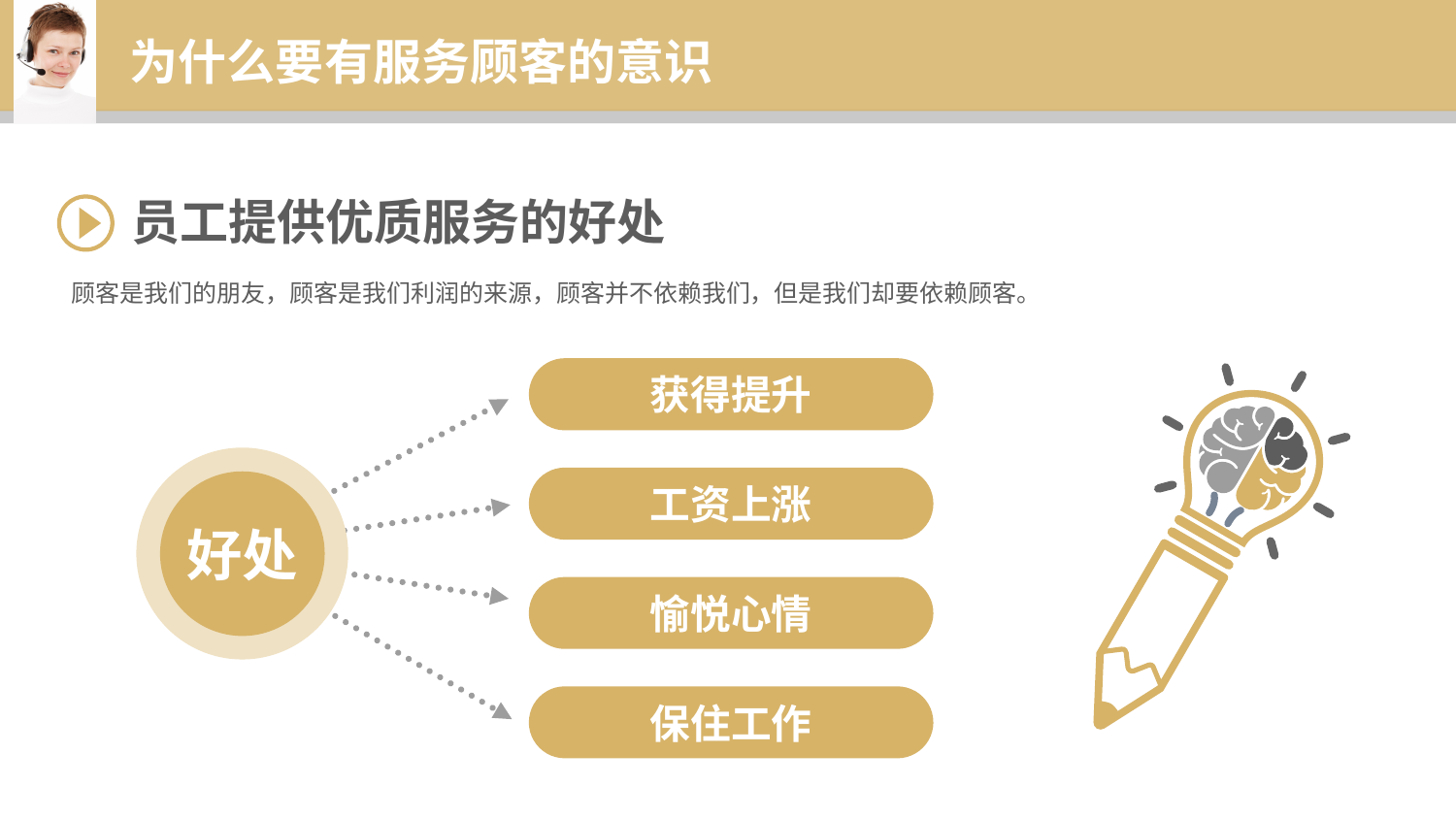

为什么要有服务顾客的意识
员工提供优质服务的好处

顾客是我们的朋友，顾客是我们利润的来源，顾客并不依赖我们，但是我们却要依赖顾客。
获得提升

好处
工资上涨

愉悦心情

保住工作